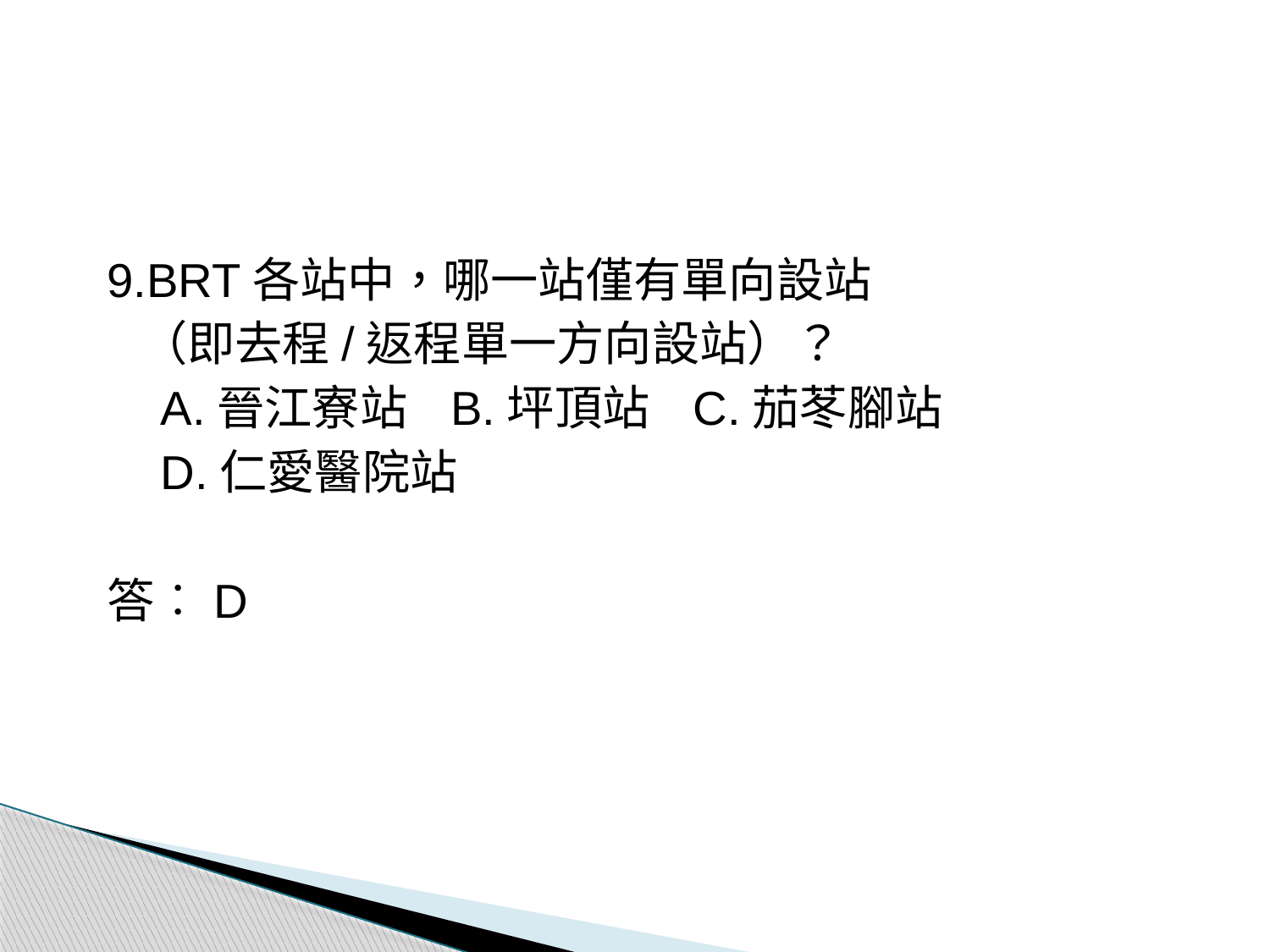

9.BRT各站中，哪一站僅有單向設站
  （即去程/返程單一方向設站）？
    A.晉江寮站   B.坪頂站   C.茄苳腳站
    D.仁愛醫院站

答︰D